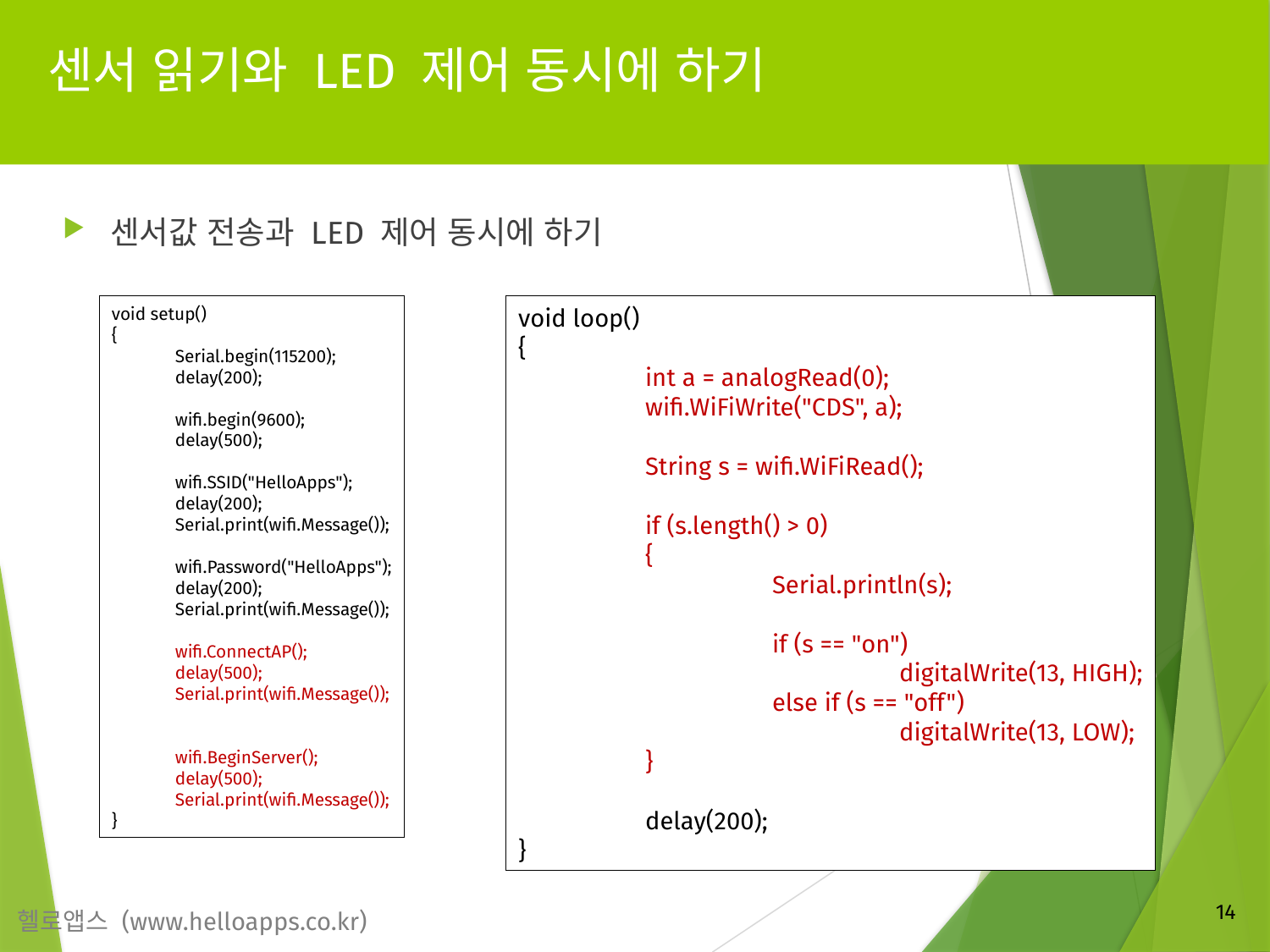

# 센서 읽기와 LED 제어 동시에 하기
센서값 전송과 LED 제어 동시에 하기
void setup()
{
Serial.begin(115200);
delay(200);

wifi.begin(9600);
delay(500);

wifi.SSID("HelloApps");
delay(200);
Serial.print(wifi.Message());

wifi.Password("HelloApps");
delay(200);
Serial.print(wifi.Message());

wifi.ConnectAP();
delay(500);
Serial.print(wifi.Message());

wifi.BeginServer();
delay(500);
Serial.print(wifi.Message());
}
void loop()
{
	int a = analogRead(0);
	wifi.WiFiWrite("CDS", a);

	String s = wifi.WiFiRead();

	if (s.length() > 0)
	{
		Serial.println(s);

		if (s == "on")
			digitalWrite(13, HIGH);
		else if (s == "off")
			digitalWrite(13, LOW);
	}

	delay(200);
}
14